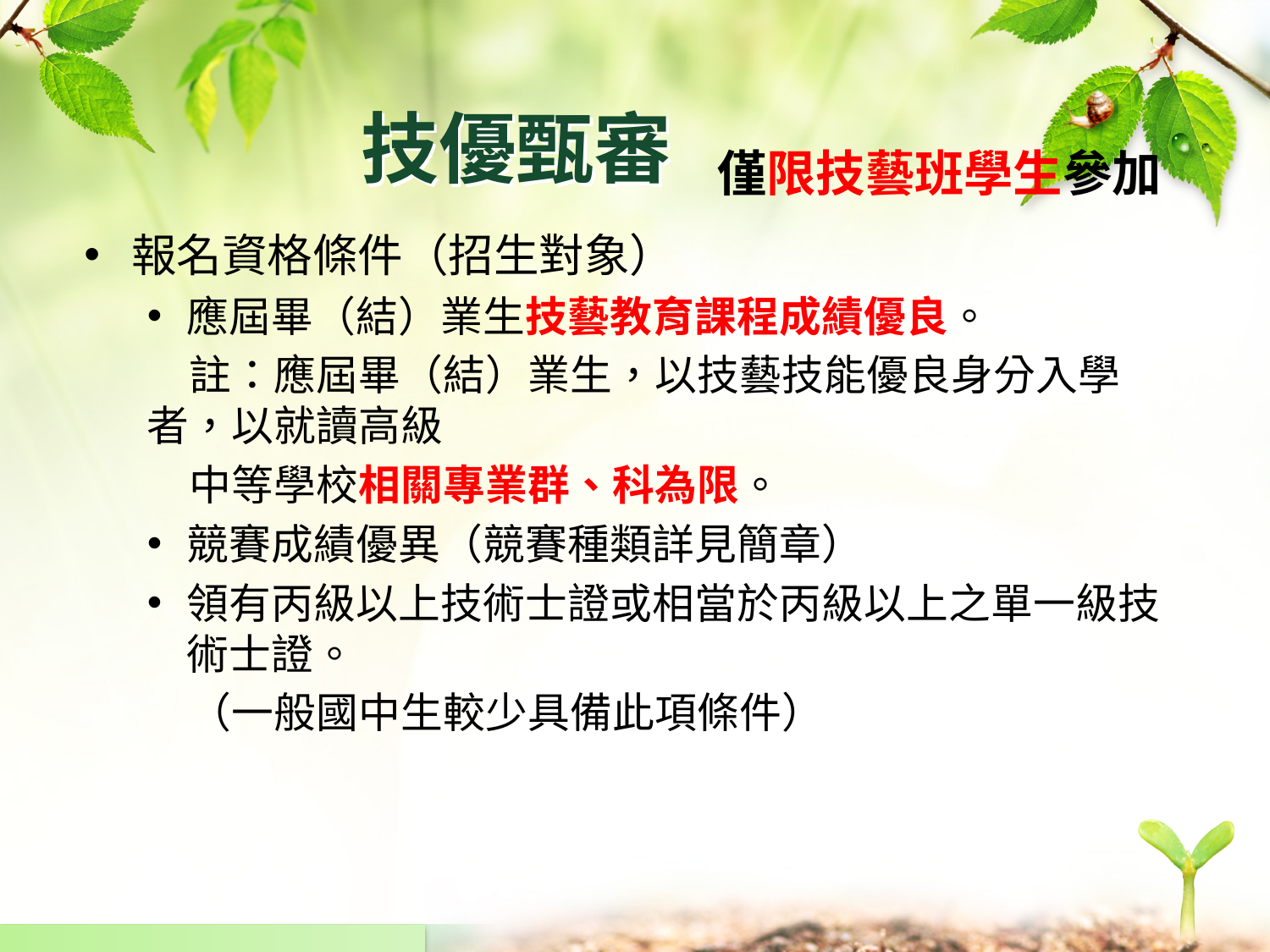

# 技優甄審
僅限技藝班學生參加
報名資格條件（招生對象）
應屆畢（結）業生技藝教育課程成績優良。
　註：應屆畢（結）業生，以技藝技能優良身分入學者，以就讀高級
　中等學校相關專業群、科為限。
競賽成績優異（競賽種類詳見簡章）
領有丙級以上技術士證或相當於丙級以上之單一級技術士證。
　（一般國中生較少具備此項條件）